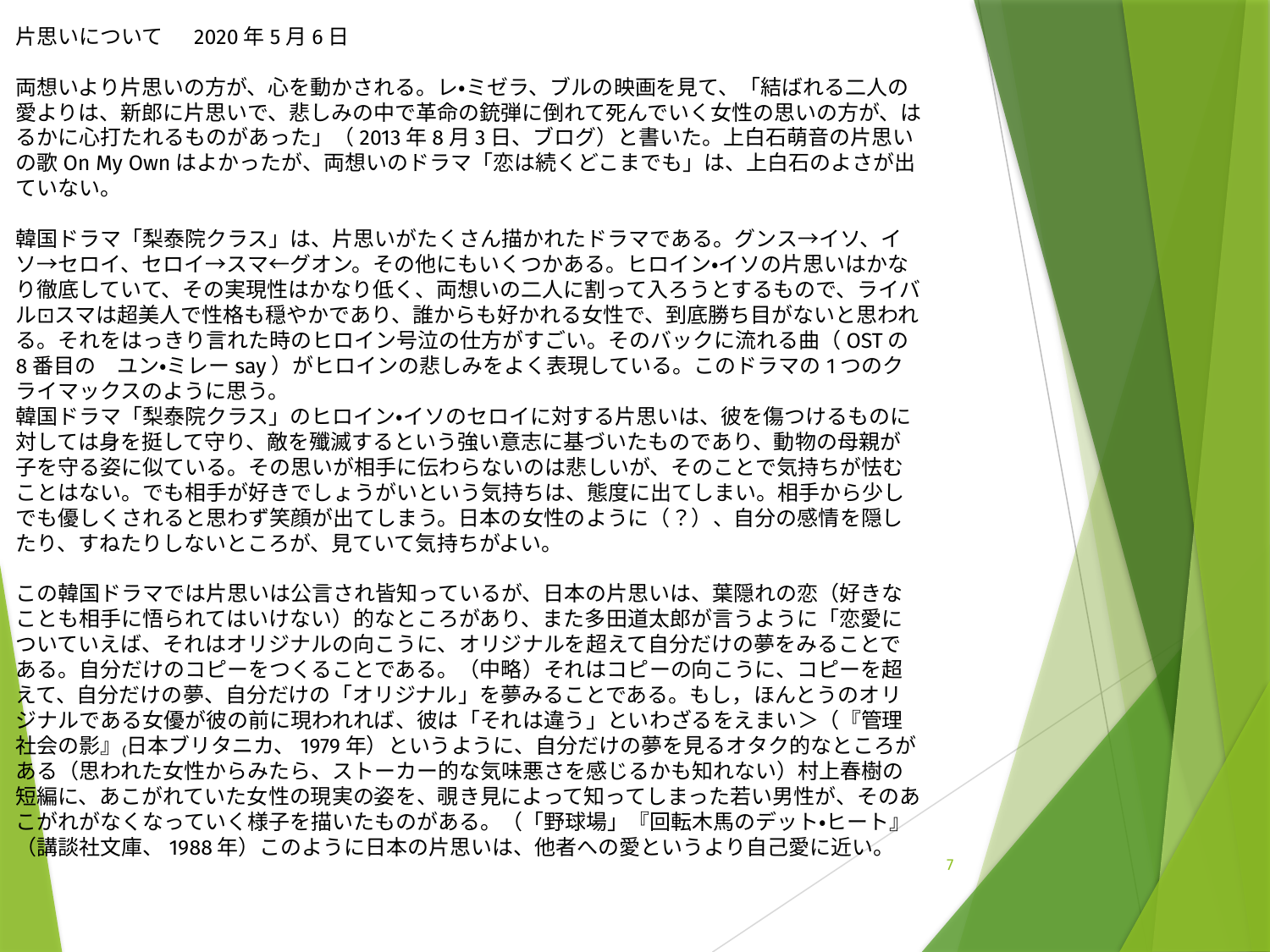

片思いについて　 2020年5月6日

両想いより片思いの方が、心を動かされる。レ・ミゼラ、ブルの映画を見て、「結ばれる二人の愛よりは、新郎に片思いで、悲しみの中で革命の銃弾に倒れて死んでいく女性の思いの方が、はるかに心打たれるものがあった」（2013年8月3日、ブログ）と書いた。上白石萌音の片思いの歌On My Ownはよかったが、両想いのドラマ「恋は続くどこまでも」は、上白石のよさが出ていない。

韓国ドラマ「梨泰院クラス」は、片思いがたくさん描かれたドラマである。グンス→イソ、イソ→セロイ、セロイ→スマ←グオン。その他にもいくつかある。ヒロイン・イソの片思いはかなり徹底していて、その実現性はかなり低く、両想いの二人に割って入ろうとするもので、ライバル⊡スマは超美人で性格も穏やかであり、誰からも好かれる女性で、到底勝ち目がないと思われる。それをはっきり言れた時のヒロイン号泣の仕方がすごい。そのバックに流れる曲（OSTの8番目の　ユン・ミレーsay）がヒロインの悲しみをよく表現している。このドラマの1つのクライマックスのように思う。
韓国ドラマ「梨泰院クラス」のヒロイン・イソのセロイに対する片思いは、彼を傷つけるものに対しては身を挺して守り、敵を殲滅するという強い意志に基づいたものであり、動物の母親が子を守る姿に似ている。その思いが相手に伝わらないのは悲しいが、そのことで気持ちが怯むことはない。でも相手が好きでしょうがいという気持ちは、態度に出てしまい。相手から少しでも優しくされると思わず笑顔が出てしまう。日本の女性のように（？）、自分の感情を隠したり、すねたりしないところが、見ていて気持ちがよい。

この韓国ドラマでは片思いは公言され皆知っているが、日本の片思いは、葉隠れの恋（好きなことも相手に悟られてはいけない）的なところがあり、また多田道太郎が言うように「恋愛についていえば、それはオリジナルの向こうに、オリジナルを超えて自分だけの夢をみることである。自分だけのコピーをつくることである。（中略）それはコピーの向こうに、コピーを超えて、自分だけの夢、自分だけの「オリジナル」を夢みることである。もし，ほんとうのオリジナルである女優が彼の前に現われれば、彼は「それは違う」といわざるをえまい＞（『管理社会の影』₍日本ブリタニカ、1979年）というように、自分だけの夢を見るオタク的なところがある（思われた女性からみたら、ストーカー的な気味悪さを感じるかも知れない）村上春樹の短編に、あこがれていた女性の現実の姿を、覗き見によって知ってしまった若い男性が、そのあこがれがなくなっていく様子を描いたものがある。（「野球場」『回転木馬のデット・ヒート』（講談社文庫、1988年）このように日本の片思いは、他者への愛というより自己愛に近い。

7